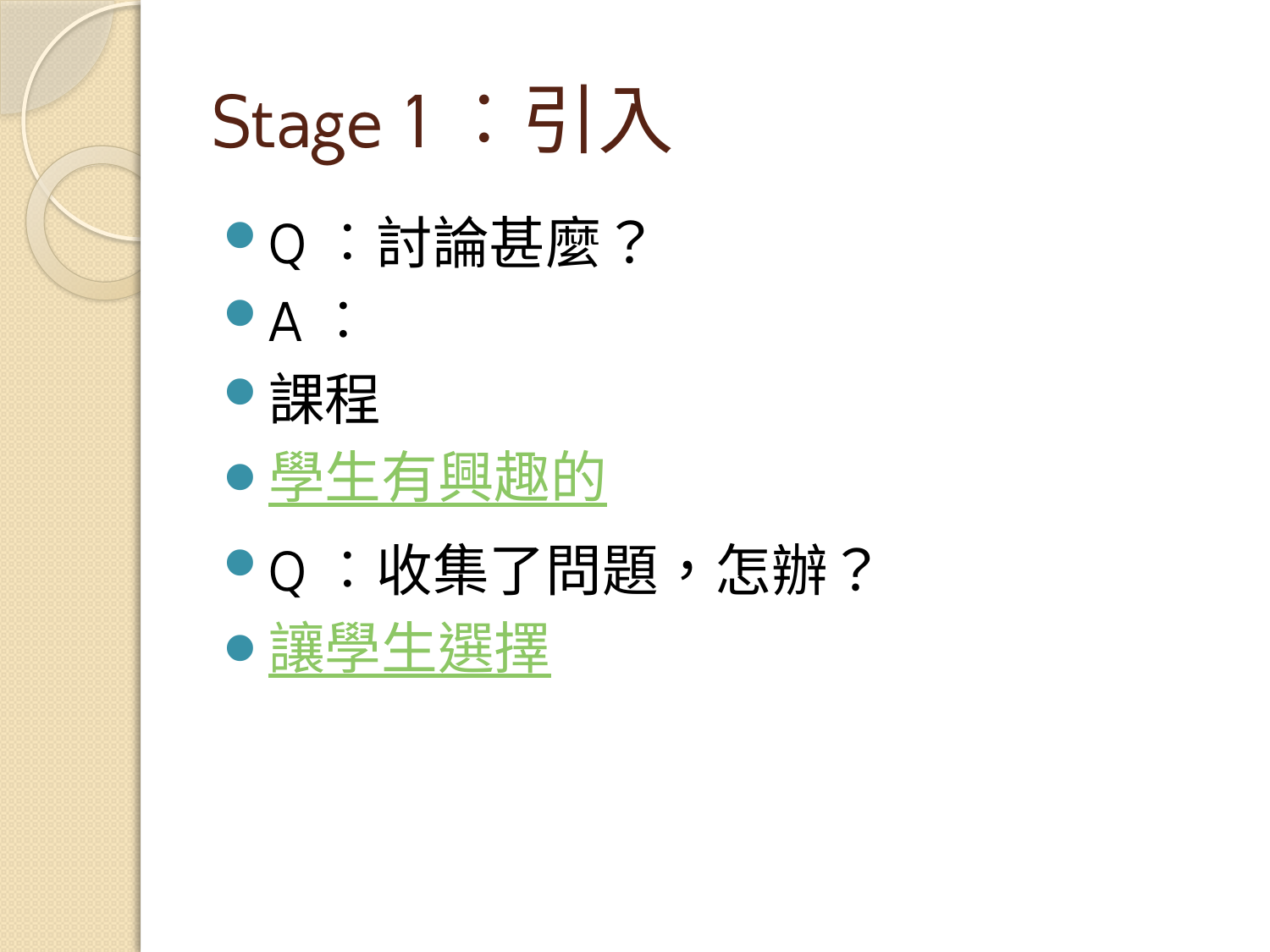

# Stage 1︰引入
Q︰討論甚麼？
A︰
課程
學生有興趣的
Q︰收集了問題，怎辦？
讓學生選擇